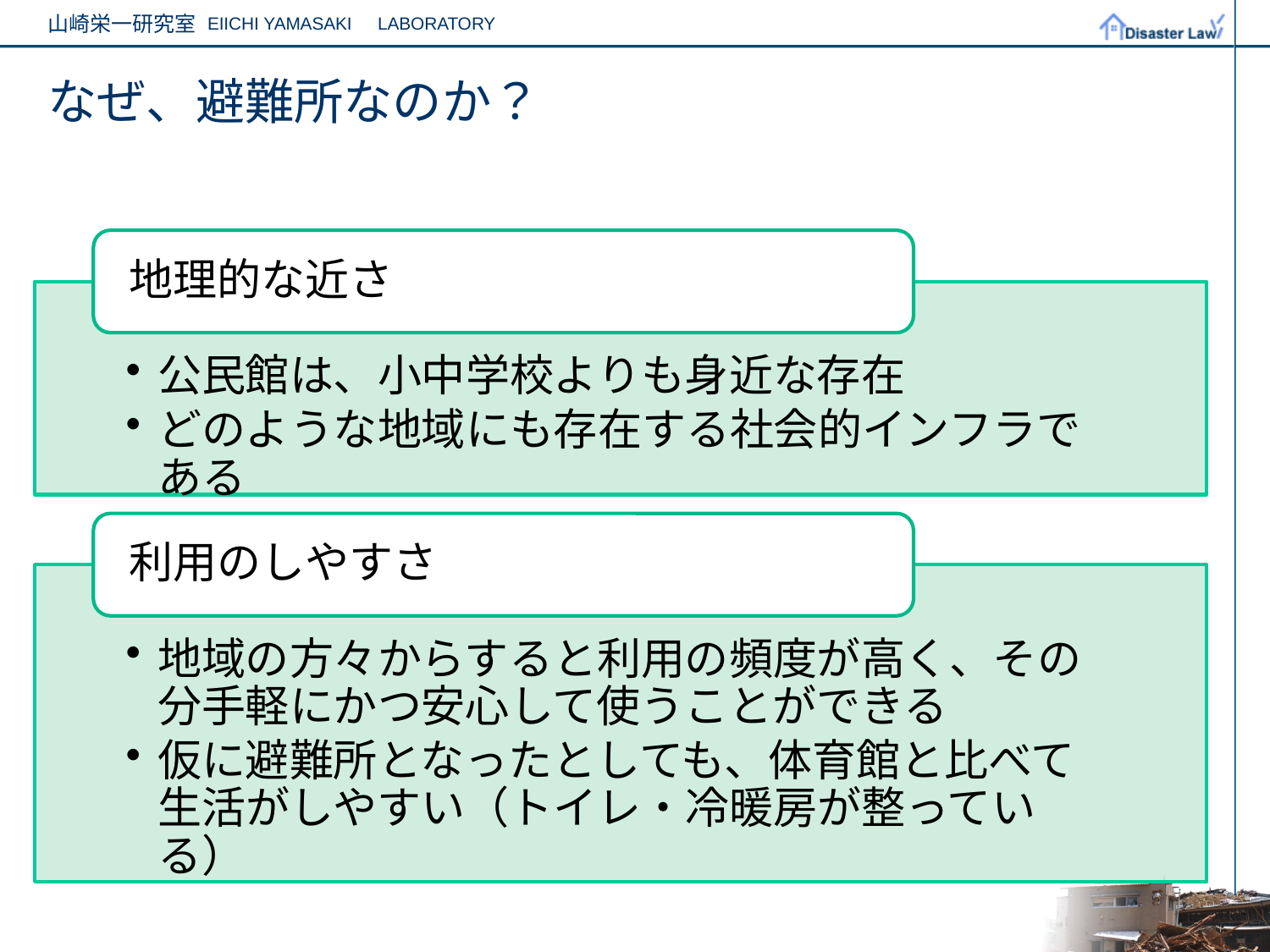

# なぜ、避難所なのか？
公民館は、小中学校よりも身近な存在
どのような地域にも存在する社会的インフラである
地理的な近さ
地域の方々からすると利用の頻度が高く、その分手軽にかつ安心して使うことができる
仮に避難所となったとしても、体育館と比べて生活がしやすい（トイレ・冷暖房が整っている）
利用のしやすさ